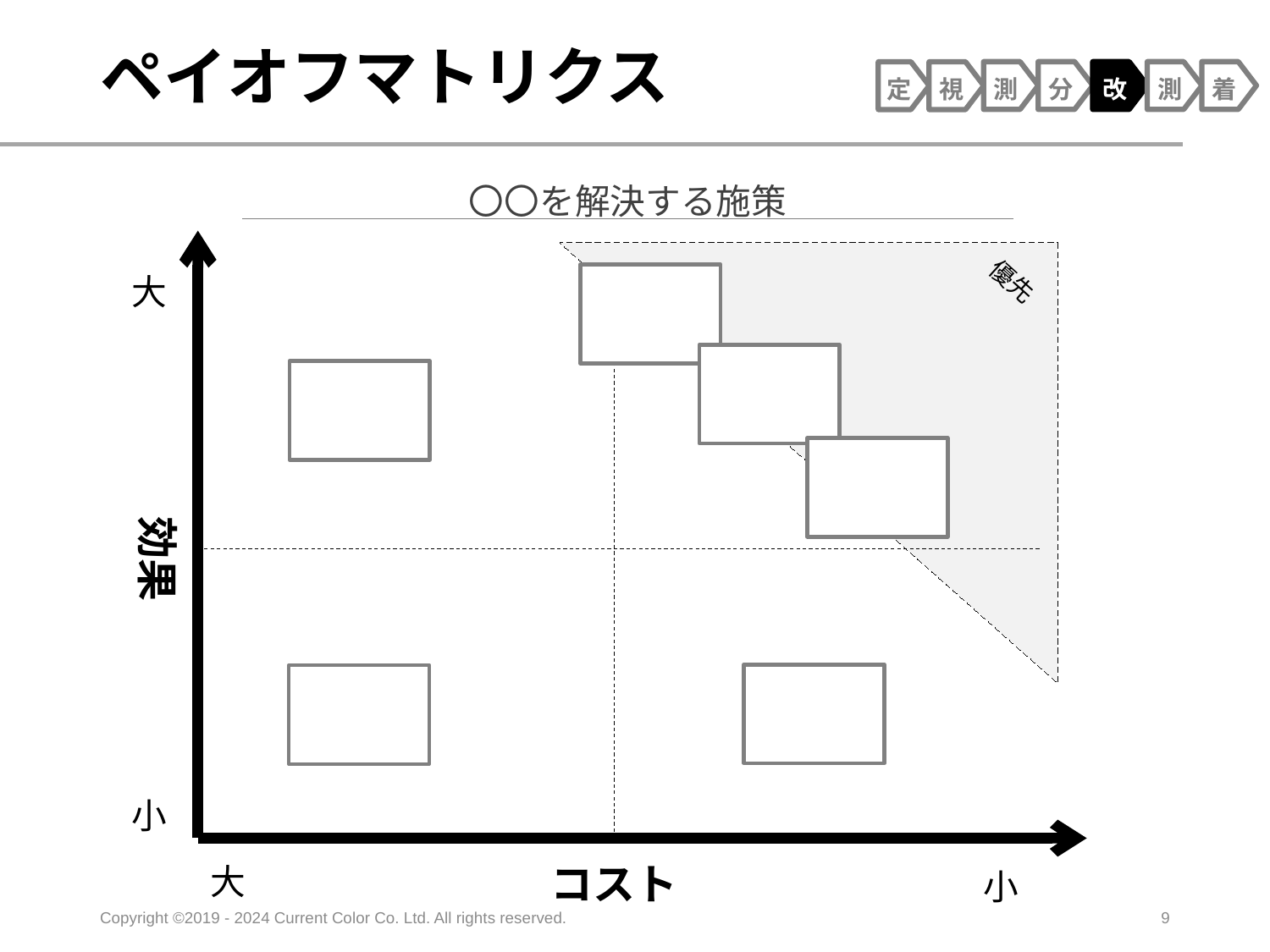

# ペイオフマトリクス
測
分
改
測
着
定
視
〇〇を解決する施策

優先
大

効果

小
コスト
大
小
Copyright ©2019 - 2024 Current Color Co. Ltd. All rights reserved.
9